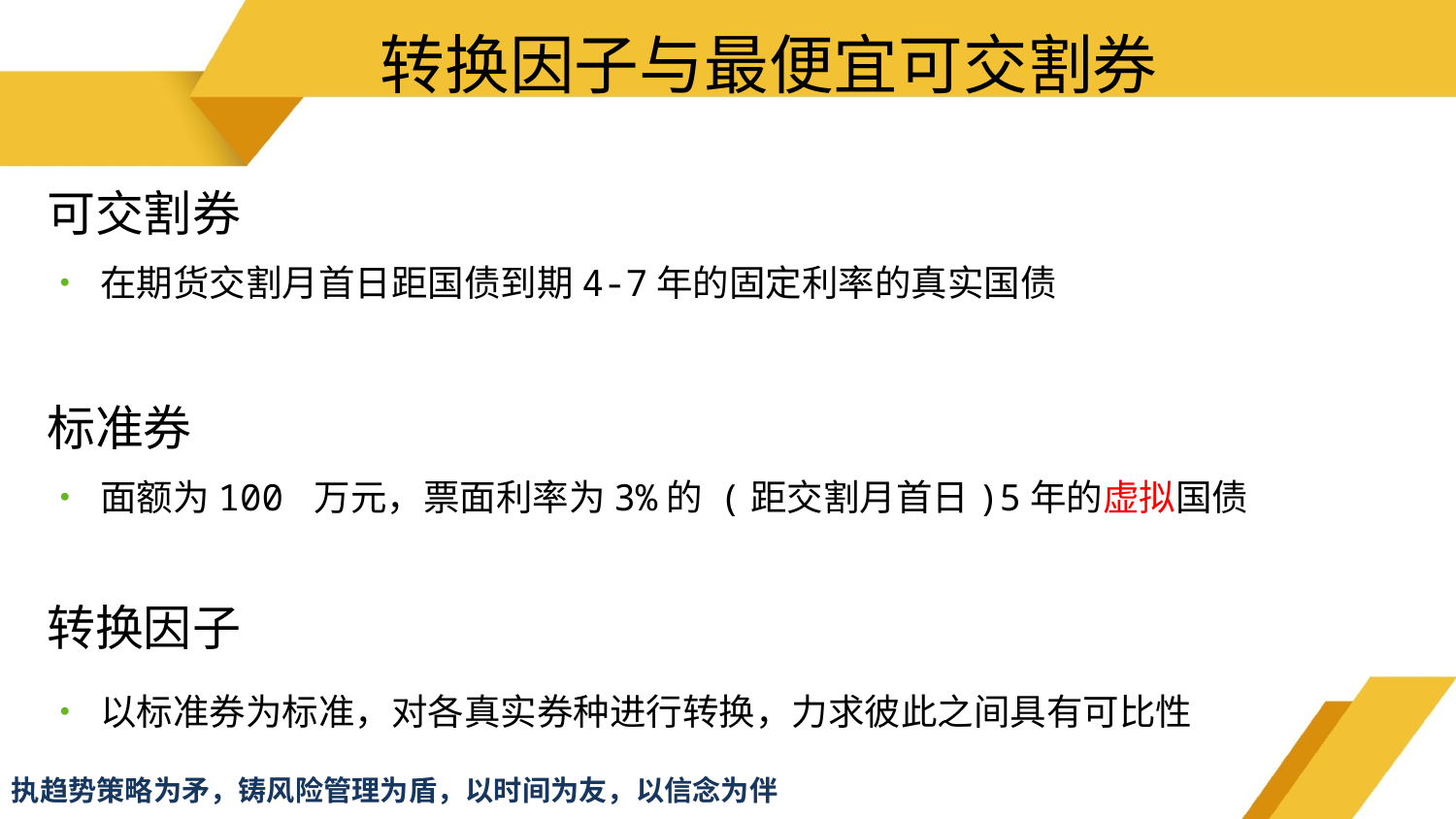

# 转换因子与最便宜可交割券
可交割券
• 在期货交割月首日距国债到期4-7年的固定利率的真实国债

标准券
• 面额为100 万元，票面利率为3%的 (距交割月首日)5年的虚拟国债

转换因子
• 以标准券为标准，对各真实券种进行转换，力求彼此之间具有可比性